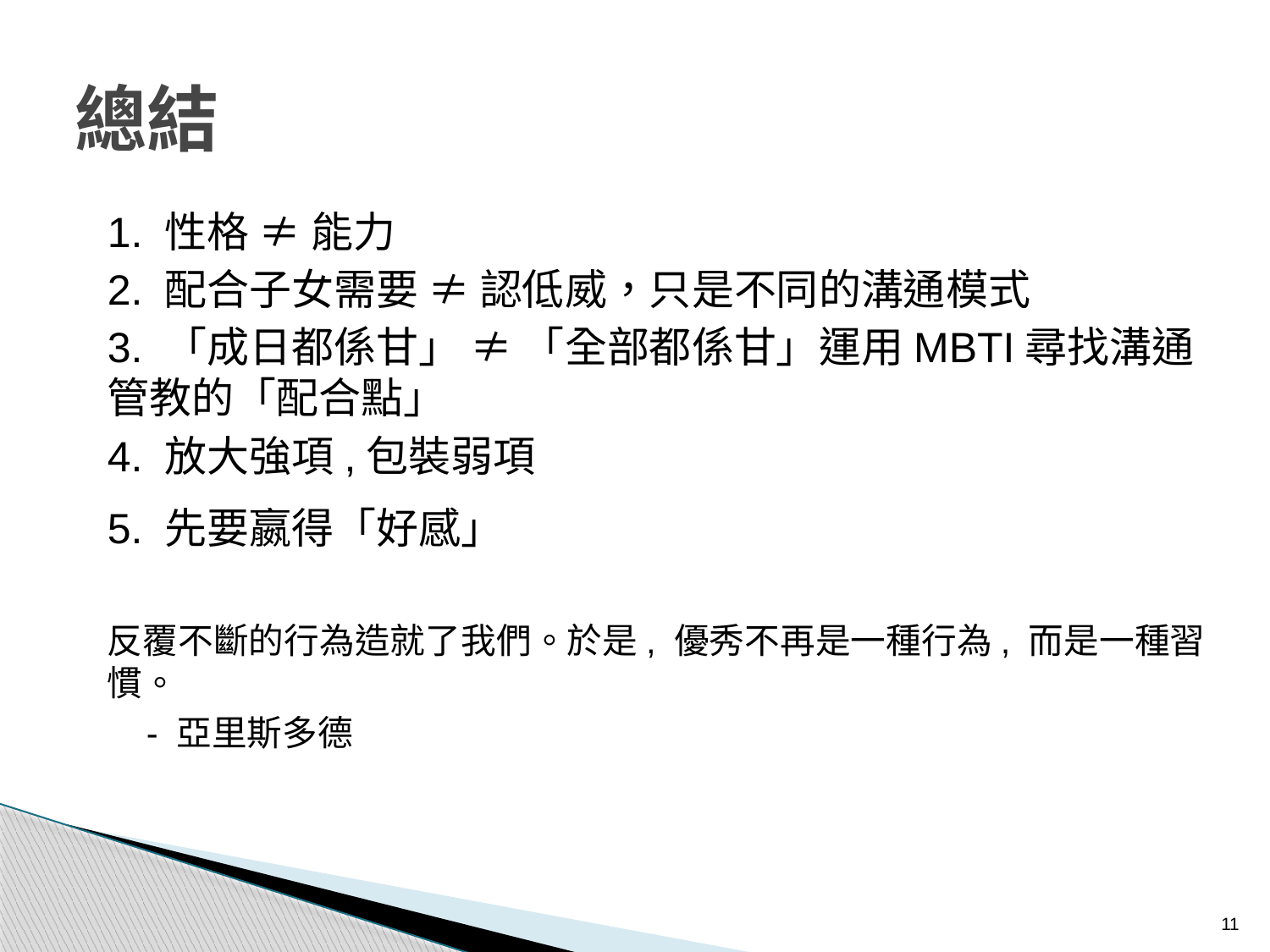

總結

1. 性格 ≠ 能力
2. 配合子女需要 ≠ 認低威，只是不同的溝通模式
3. 「成日都係甘」 ≠ 「全部都係甘」運用MBTI尋找溝通管教的「配合點」
4. 放大強項,包裝弱項
5. 先要嬴得「好感」

反覆不斷的行為造就了我們。於是, 優秀不再是一種行為, 而是一種習慣。
    - 亞里斯多德
11